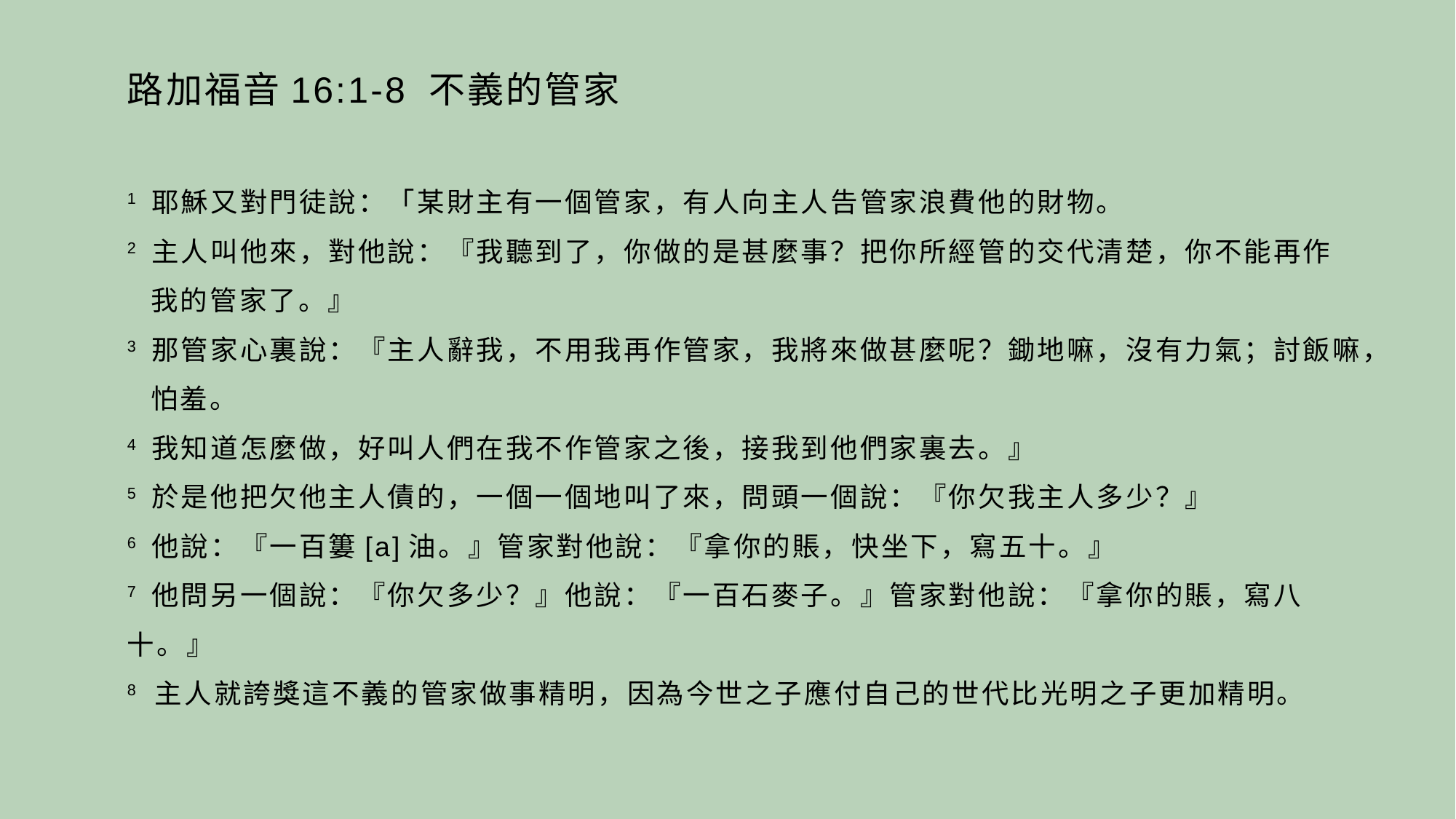

路加福音16:1-8 不義的管家

1 耶穌又對門徒說：「某財主有一個管家，有人向主人告管家浪費他的財物。
2 主人叫他來，對他說：『我聽到了，你做的是甚麼事？把你所經管的交代清楚，你不能再作
  我的管家了。』
3 那管家心裏說：『主人辭我，不用我再作管家，我將來做甚麼呢？鋤地嘛，沒有力氣；討飯嘛，
  怕羞。
4 我知道怎麼做，好叫人們在我不作管家之後，接我到他們家裏去。』
5 於是他把欠他主人債的，一個一個地叫了來，問頭一個說：『你欠我主人多少？』
6 他說：『一百簍[a]油。』管家對他說：『拿你的賬，快坐下，寫五十。』
7 他問另一個說：『你欠多少？』他說：『一百石麥子。』管家對他說：『拿你的賬，寫八十。』
8 主人就誇獎這不義的管家做事精明，因為今世之子應付自己的世代比光明之子更加精明。